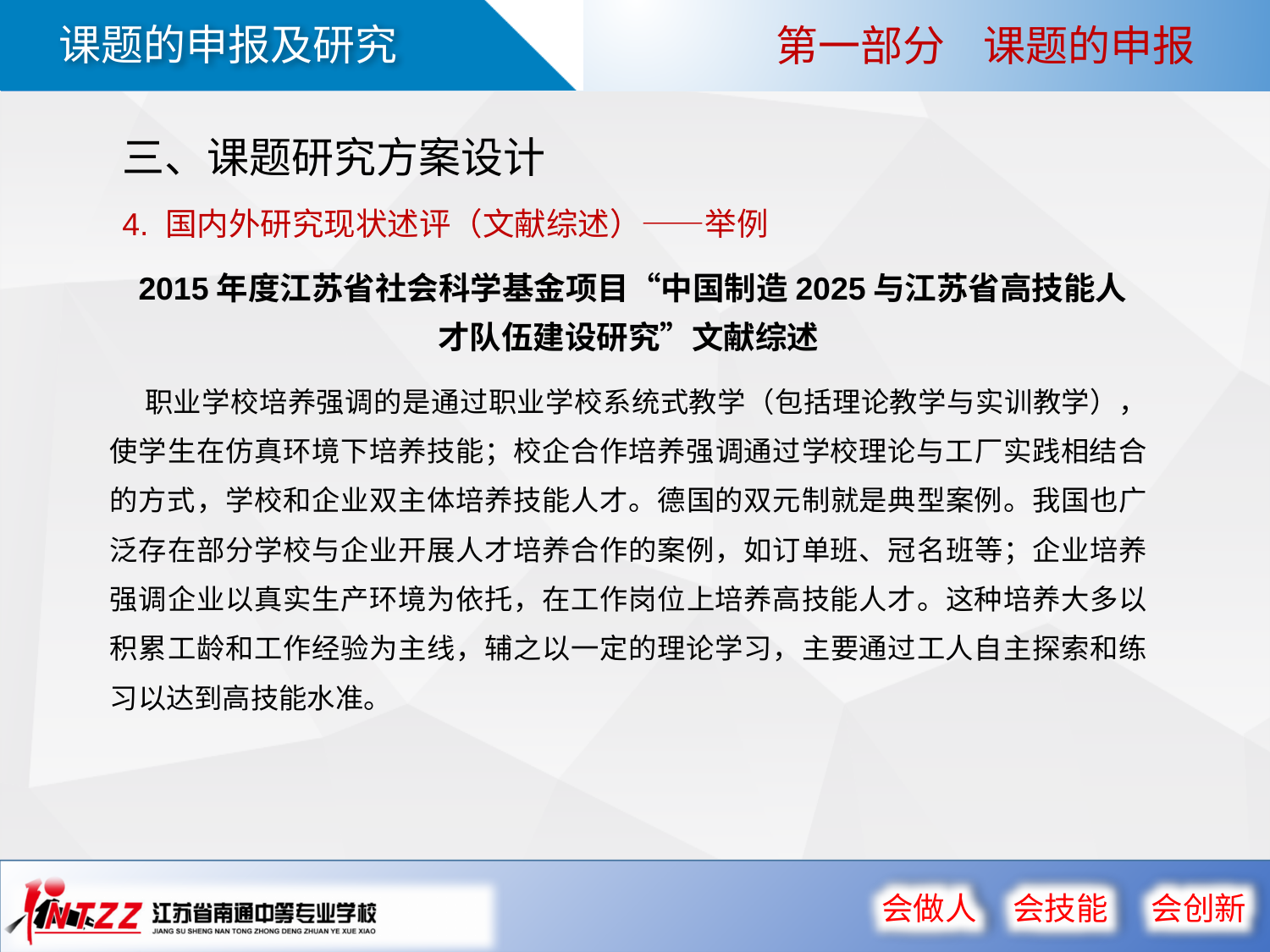

第一部分    课题的申报
三、课题研究方案设计
4. 国内外研究现状述评（文献综述）——举例

 2015年度江苏省社会科学基金项目“中国制造2025与江苏省高技能人才队伍建设研究”文献综述
    职业学校培养强调的是通过职业学校系统式教学（包括理论教学与实训教学），使学生在仿真环境下培养技能；校企合作培养强调通过学校理论与工厂实践相结合的方式，学校和企业双主体培养技能人才。德国的双元制就是典型案例。我国也广泛存在部分学校与企业开展人才培养合作的案例，如订单班、冠名班等；企业培养强调企业以真实生产环境为依托，在工作岗位上培养高技能人才。这种培养大多以积累工龄和工作经验为主线，辅之以一定的理论学习，主要通过工人自主探索和练习以达到高技能水准。